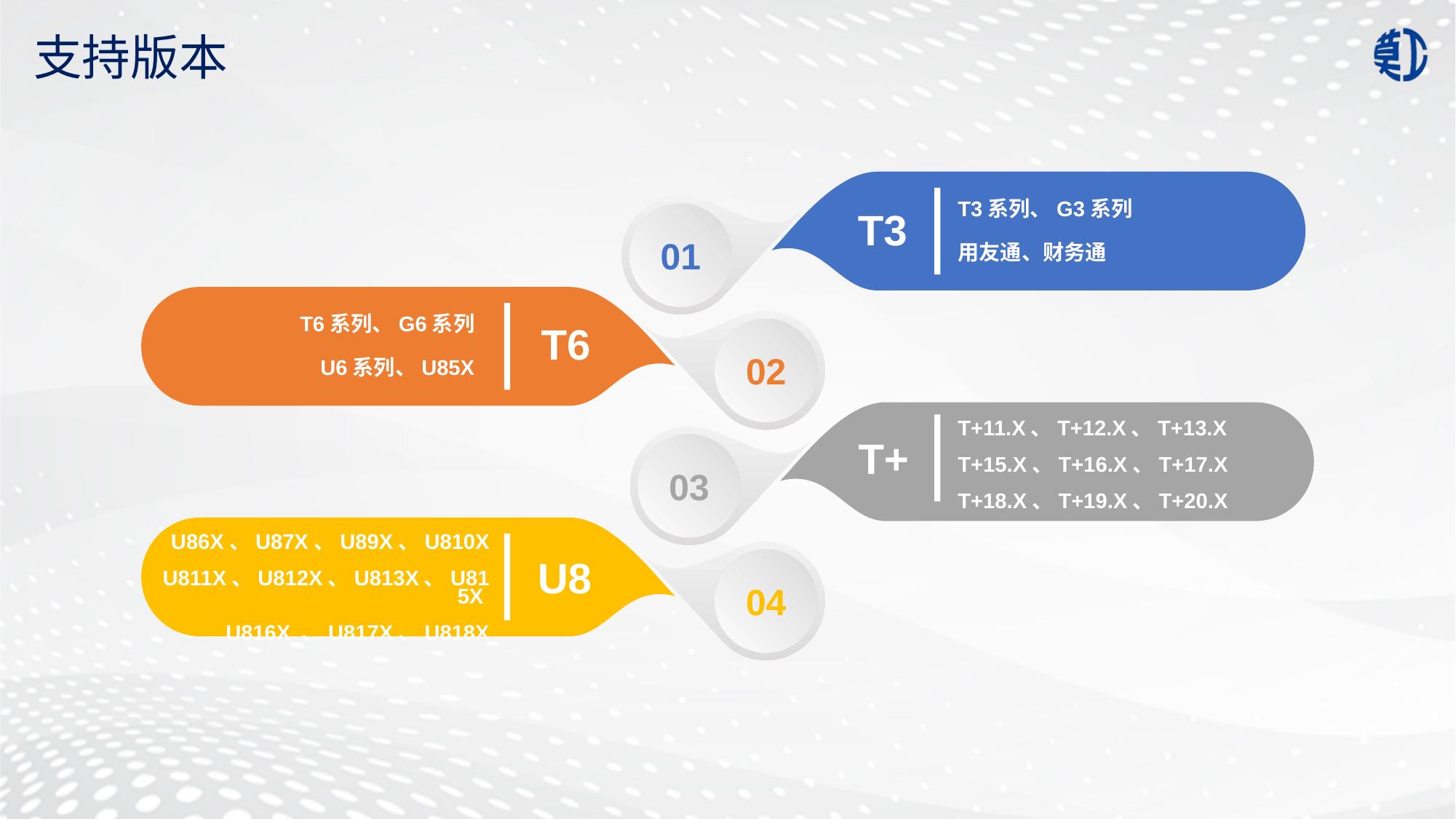

支持版本

01
T3系列、G3系列
用友通、财务通
T3

02
T6系列、G6系列
U6系列、U85X
T6

T+11.X、T+12.X、T+13.X
T+15.X、T+16.X、T+17.X
T+18.X、T+19.X、T+20.X

03
T+

U86X、U87X、U89X、U810X
U811X、U812X、U813X、U815X
U816X 、U817X、U818X

04
U8